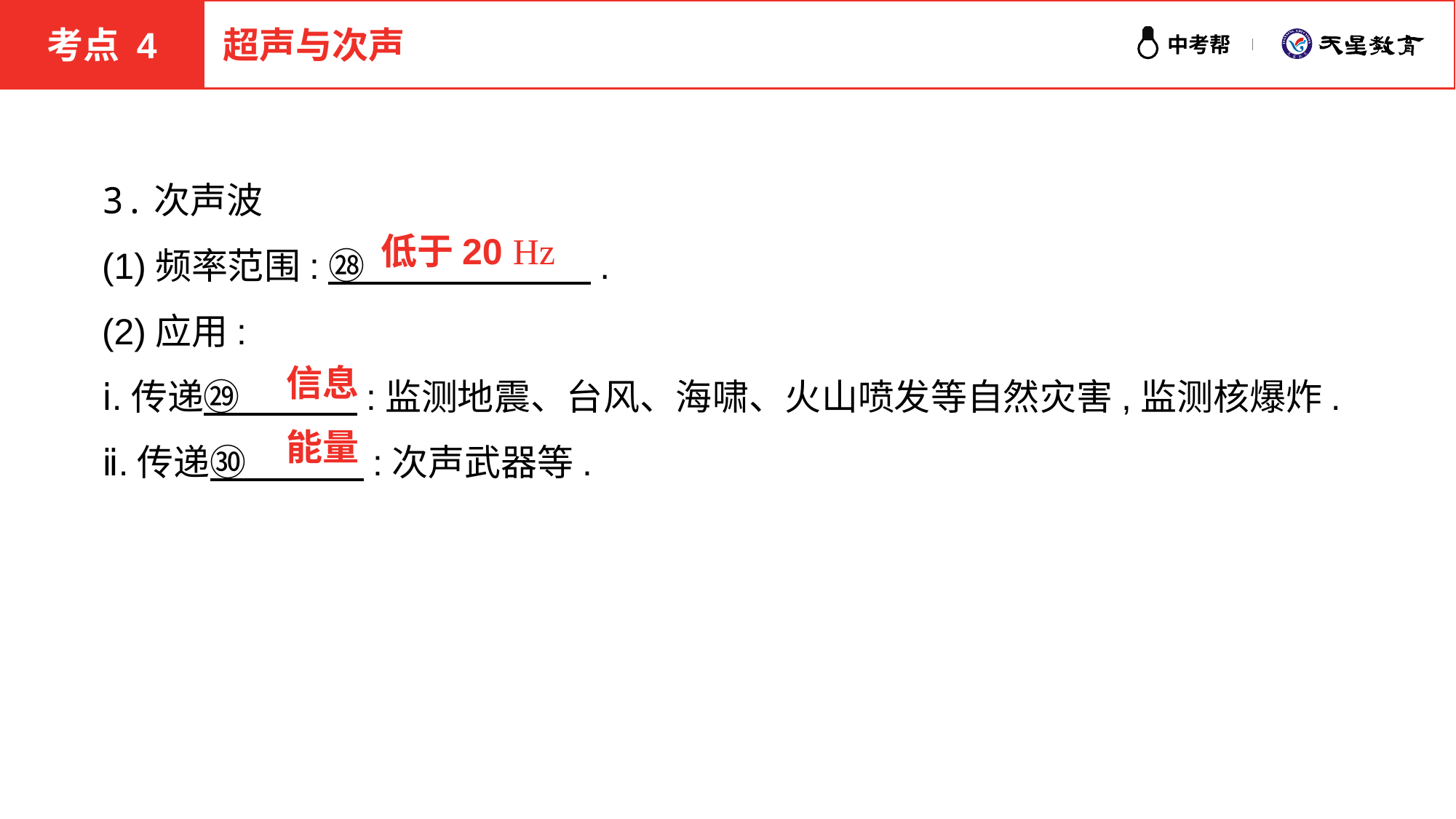

考点 4
超声与次声
3.次声波
(1)频率范围:㉘ 　　　　　　.
(2)应用:
ⅰ.传递㉙ 　　　:监测地震、台风、海啸、火山喷发等自然灾害,监测核爆炸.
ⅱ.传递㉚ 　　　:次声武器等.
低于20 Hz
信息
能量